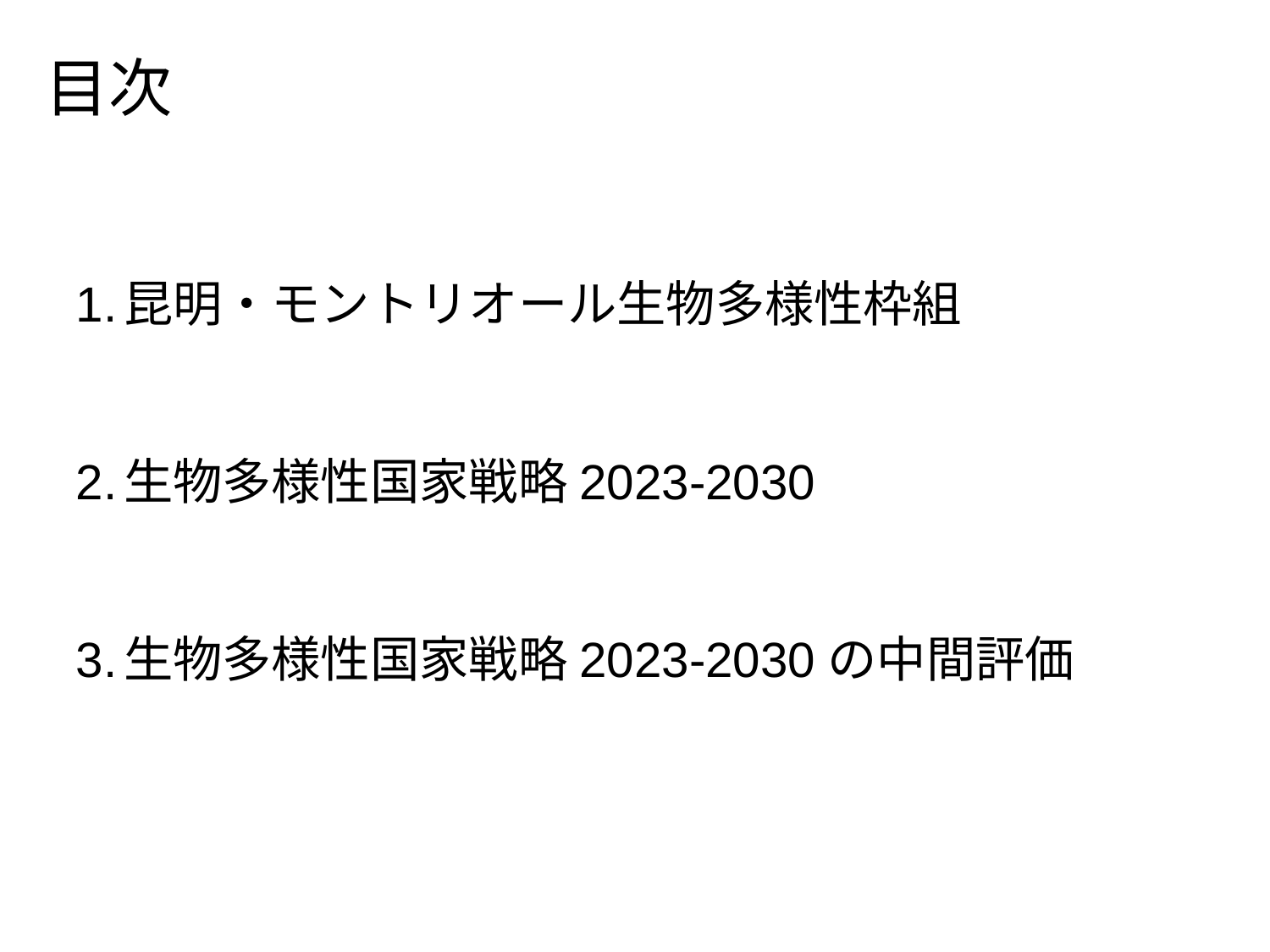

目次
昆明・モントリオール生物多様性枠組
生物多様性国家戦略2023-2030
生物多様性国家戦略2023-2030の中間評価